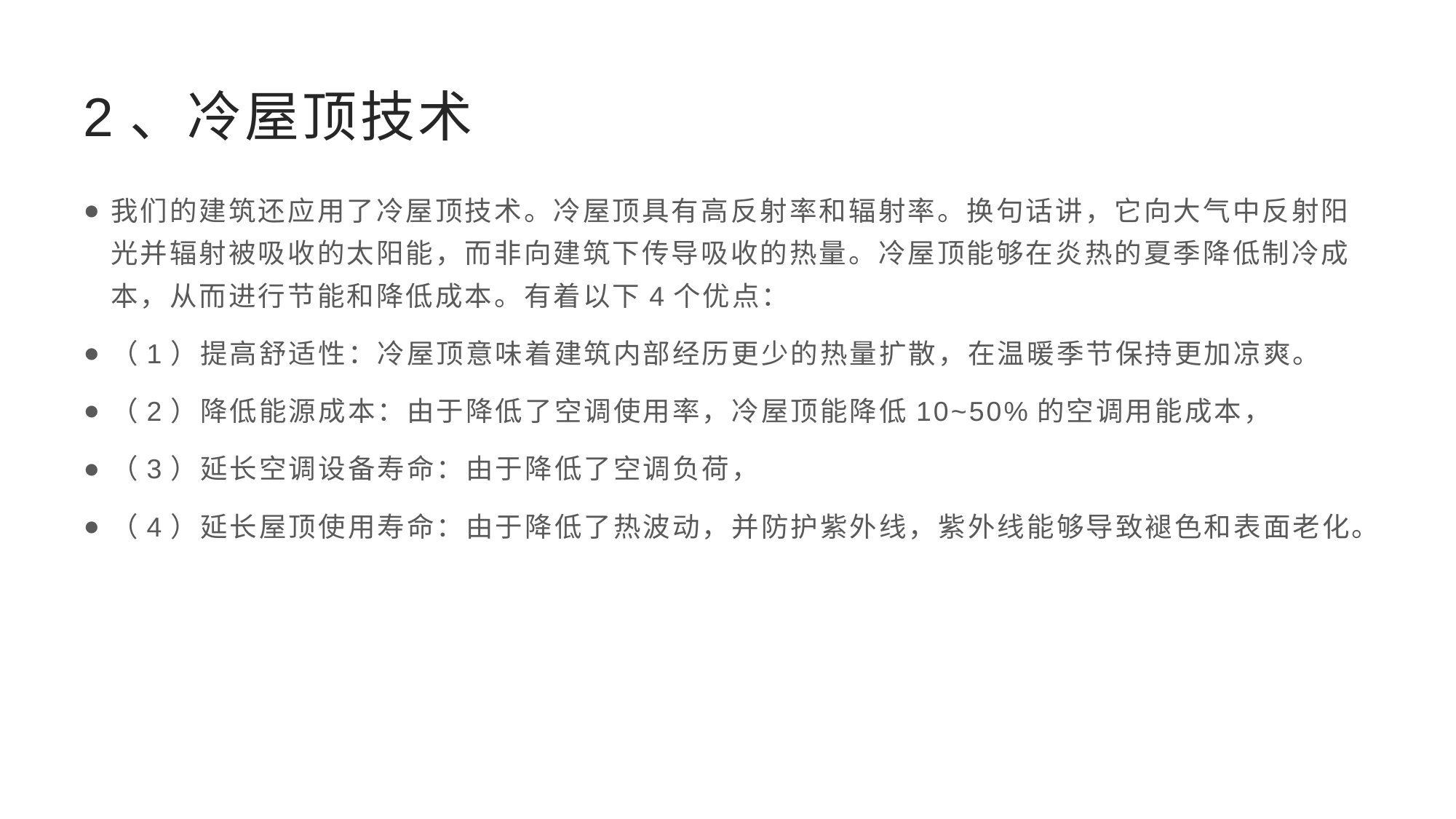

# 2、冷屋顶技术
我们的建筑还应用了冷屋顶技术。冷屋顶具有高反射率和辐射率。换句话讲，它向大气中反射阳光并辐射被吸收的太阳能，而非向建筑下传导吸收的热量。冷屋顶能够在炎热的夏季降低制冷成本，从而进行节能和降低成本。有着以下4个优点：
（1）提高舒适性：冷屋顶意味着建筑内部经历更少的热量扩散，在温暖季节保持更加凉爽。
（2）降低能源成本：由于降低了空调使用率，冷屋顶能降低10~50%的空调用能成本，
（3）延长空调设备寿命：由于降低了空调负荷，
（4）延长屋顶使用寿命：由于降低了热波动，并防护紫外线，紫外线能够导致褪色和表面老化。